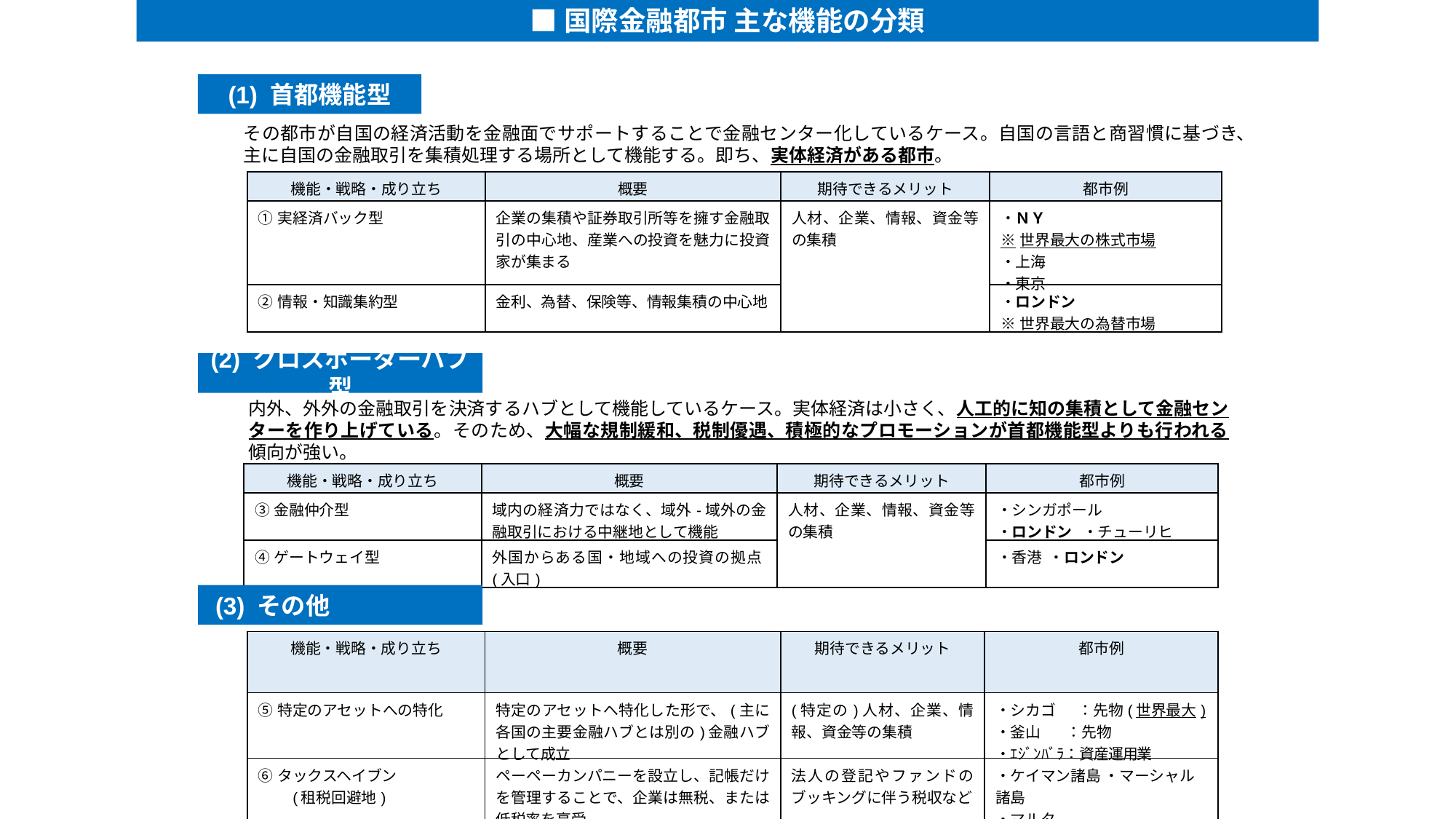

■国際金融都市 主な機能の分類
3
(1) 首都機能型

その都市が自国の経済活動を金融面でサポートすることで金融センター化しているケース。自国の言語と商習慣に基づき、主に自国の金融取引を集積処理する場所として機能する。即ち、実体経済がある都市。
| 機能・戦略・成り立ち | 概要 | 期待できるメリット | 都市例 |
| --- | --- | --- | --- |
| ①実経済バック型 | 企業の集積や証券取引所等を擁す金融取引の中心地、産業への投資を魅力に投資家が集まる | 人材、企業、情報、資金等の集積 | ・ＮＹ ※世界最大の株式市場 ・上海 ・東京 |
| ②情報・知識集約型 | 金利、為替、保険等、情報集積の中心地 |  | ・ロンドン ※世界最大の為替市場 |
(2) クロスボーダーハブ型
内外、外外の金融取引を決済するハブとして機能しているケース。実体経済は小さく、人工的に知の集積として金融センターを作り上げている。そのため、大幅な規制緩和、税制優遇、積極的なプロモーションが首都機能型よりも行われる傾向が強い。
| 機能・戦略・成り立ち | 概要 | 期待できるメリット | 都市例 |
| --- | --- | --- | --- |
| ③金融仲介型 | 域内の経済力ではなく、域外-域外の金融取引における中継地として機能 | 人材、企業、情報、資金等の集積 | ・シンガポール ・ロンドン ・チューリヒ |
| ④ゲートウェイ型 | 外国からある国・地域への投資の拠点(入口) |  | ・香港 ・ロンドン |
 (3) その他
| 機能・戦略・成り立ち | 概要 | 期待できるメリット | 都市例 |
| --- | --- | --- | --- |
| ⑤特定のアセットへの特化 | 特定のアセットへ特化した形で、(主に各国の主要金融ハブとは別の)金融ハブとして成立 | (特定の)人材、企業、情報、資金等の集積 | ・シカゴ　 ：先物(世界最大) ・釜山　 ：先物 ・ｴｼﾞﾝﾊﾞﾗ：資産運用業 |
| ⑥タックスヘイブン 　　(租税回避地) | ペーペーカンパニーを設立し、記帳だけを管理することで、企業は無税、または低税率を享受 | 法人の登記やファンドのブッキングに伴う税収など | ・ケイマン諸島 ・マーシャル諸島 ・マルタ |